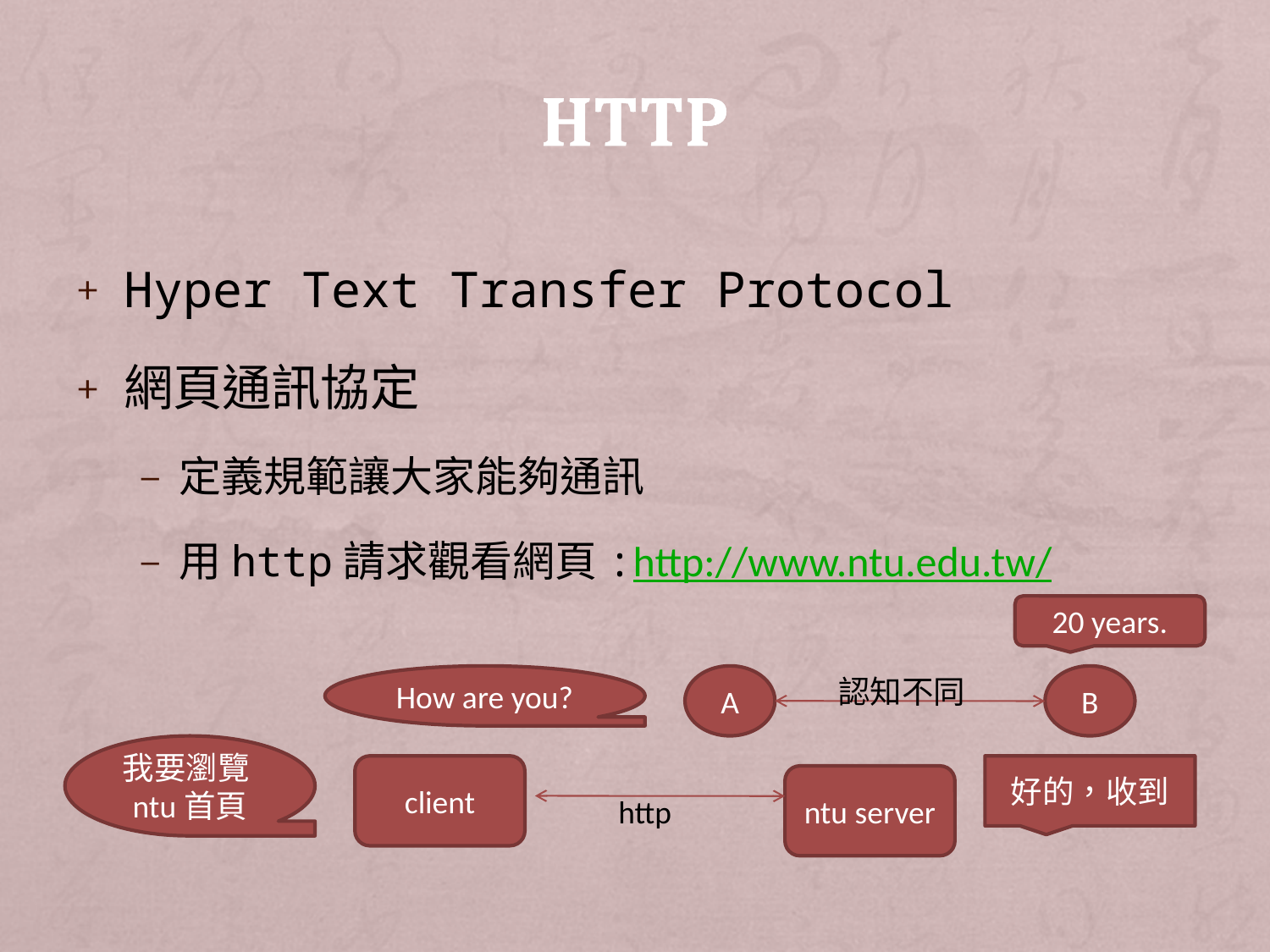

# http
Hyper Text Transfer Protocol
網頁通訊協定
定義規範讓大家能夠通訊
用http請求觀看網頁:http://www.ntu.edu.tw/

20 years.
How are you?
A
認知不同
B
我要瀏覽ntu首頁
client
ntu server
http
好的，收到